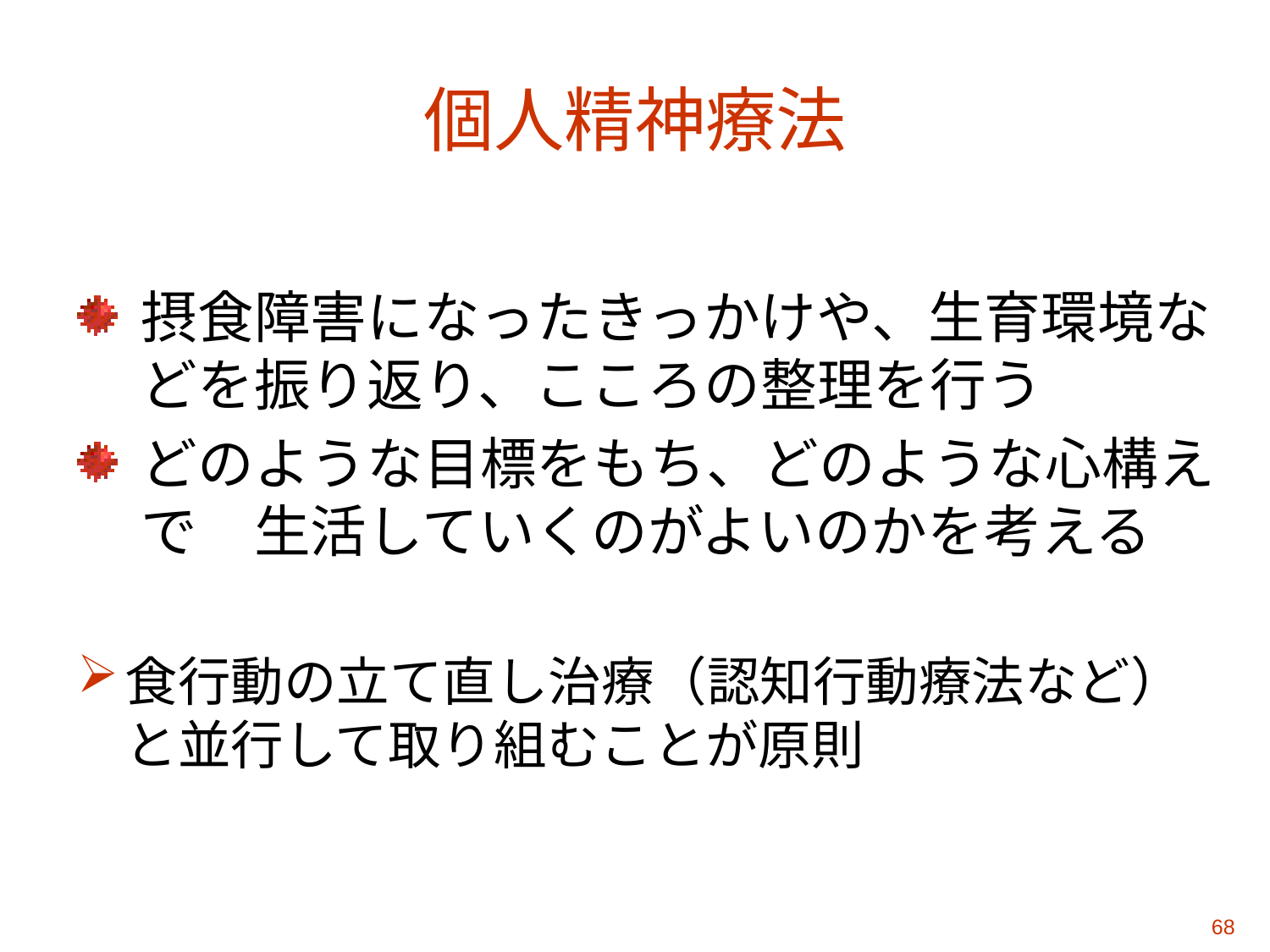

# 個人精神療法
摂食障害になったきっかけや、生育環境などを振り返り、こころの整理を行う
どのような目標をもち、どのような心構えで　生活していくのがよいのかを考える

食行動の立て直し治療（認知行動療法など）と並行して取り組むことが原則
68